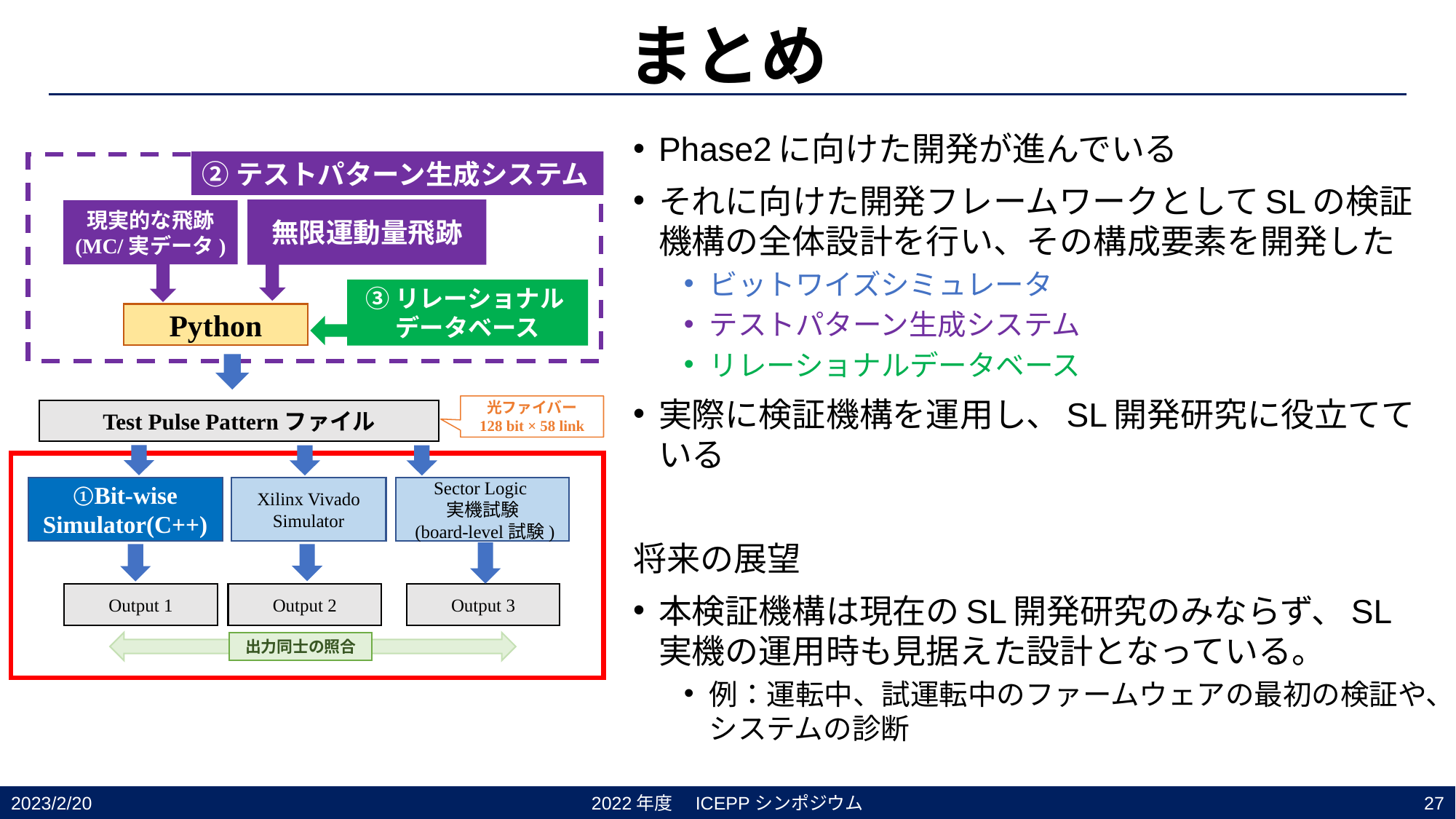

# まとめ
Phase2に向けた開発が進んでいる
それに向けた開発フレームワークとしてSLの検証機構の全体設計を行い、その構成要素を開発した
ビットワイズシミュレータ
テストパターン生成システム
リレーショナルデータベース
実際に検証機構を運用し、SL開発研究に役立てている

将来の展望
本検証機構は現在のSL開発研究のみならず、SL実機の運用時も見据えた設計となっている。
例：運転中、試運転中のファームウェアの最初の検証や、システムの診断
②テストパターン生成システム

無限運動量飛跡
現実的な飛跡
(MC/実データ)

③リレーショナル
データベース

Python

光ファイバー
128 bit × 58 link
Test Pulse Patternファイル

①Bit-wise Simulator(C++)
Sector Logic
実機試験
 (board-level試験)
Xilinx Vivado Simulator

Output 1
Output 2
Output 3
出力同士の照合

2023/2/20
2022年度　ICEPPシンポジウム
27